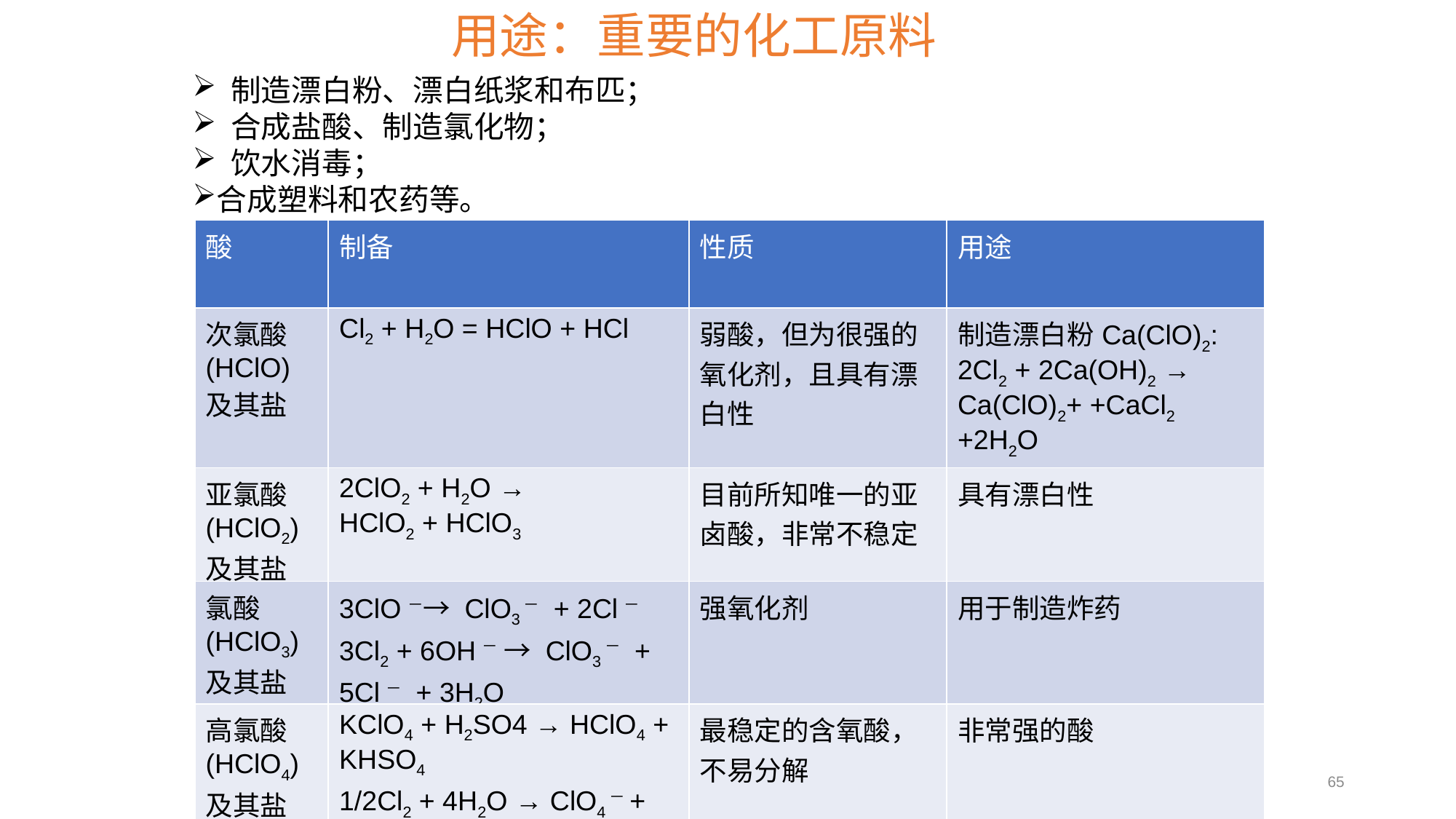

用途：重要的化工原料
 制造漂白粉、漂白纸浆和布匹；
 合成盐酸、制造氯化物；
 饮水消毒；
合成塑料和农药等。
| 酸 | 制备 | 性质 | 用途 |
| --- | --- | --- | --- |
| 次氯酸(HClO) 及其盐 | Cl2 + H2O = HClO + HCl | 弱酸，但为很强的氧化剂，且具有漂白性 | 制造漂白粉Ca(ClO)2: 2Cl2 + 2Ca(OH)2 → Ca(ClO)2+ +CaCl2 +2H2O |
| 亚氯酸(HClO2)及其盐 | 2ClO2 + H2O → HClO2 + HClO3 | 目前所知唯一的亚卤酸，非常不稳定 | 具有漂白性 |
| 氯酸(HClO3)及其盐 | 3ClO－→ ClO3－ + 2Cl－ 3Cl2 + 6OH－ → ClO3－ + 5Cl－ + 3H2O | 强氧化剂 | 用于制造炸药 |
| 高氯酸(HClO4)及其盐 | KClO4 + H2SO4 → HClO4 + KHSO4 1/2Cl2 + 4H2O → ClO4－+ 8H+ + 7e－ | 最稳定的含氧酸，不易分解 | 非常强的酸 |
65